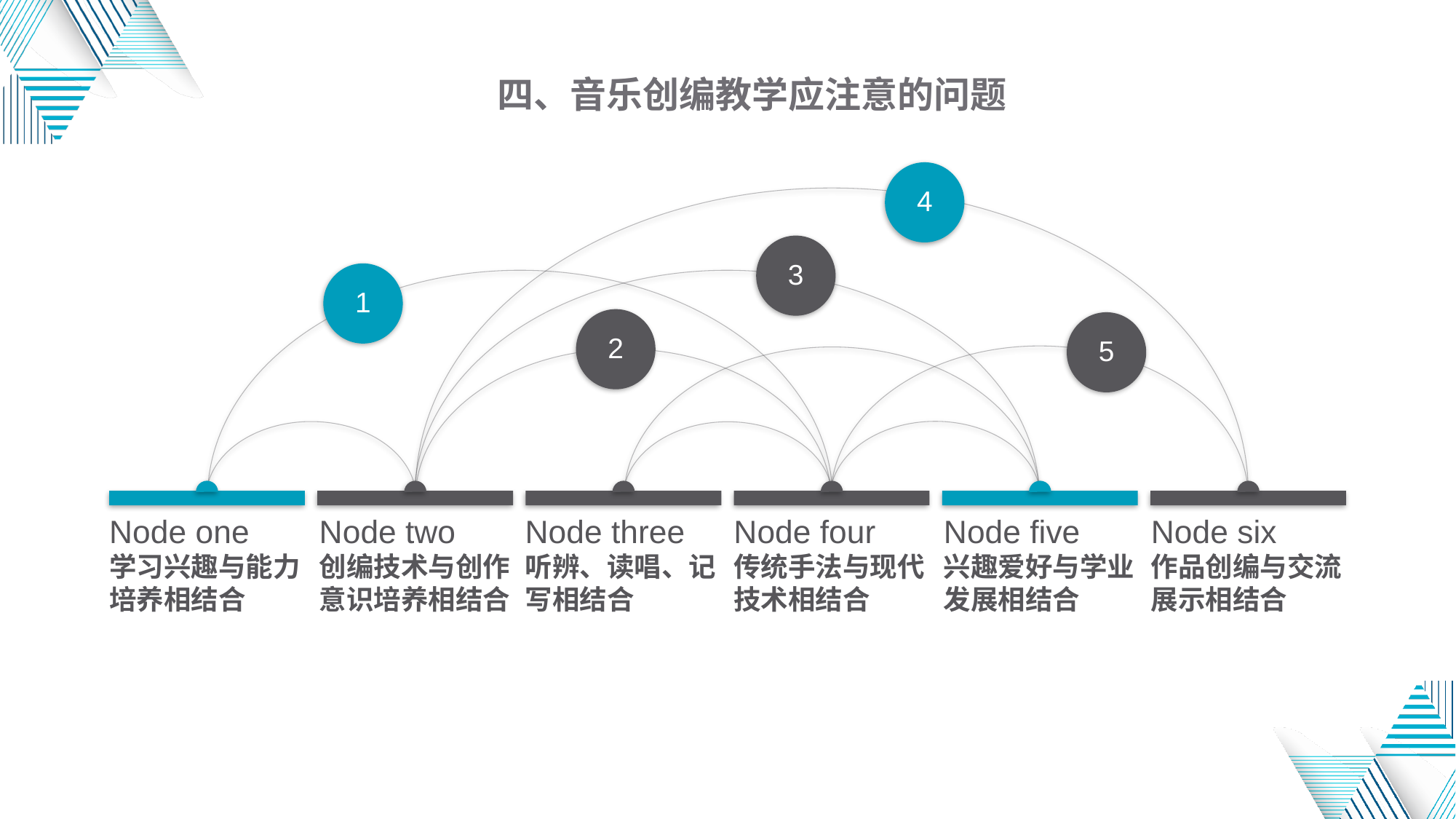

四、音乐创编教学应注意的问题
4

3
1

2
5

Node one
学习兴趣与能力培养相结合
Node two
创编技术与创作意识培养相结合
Node three
听辨、读唱、记写相结合
Node four
传统手法与现代技术相结合
Node five
兴趣爱好与学业发展相结合
Node six
作品创编与交流展示相结合